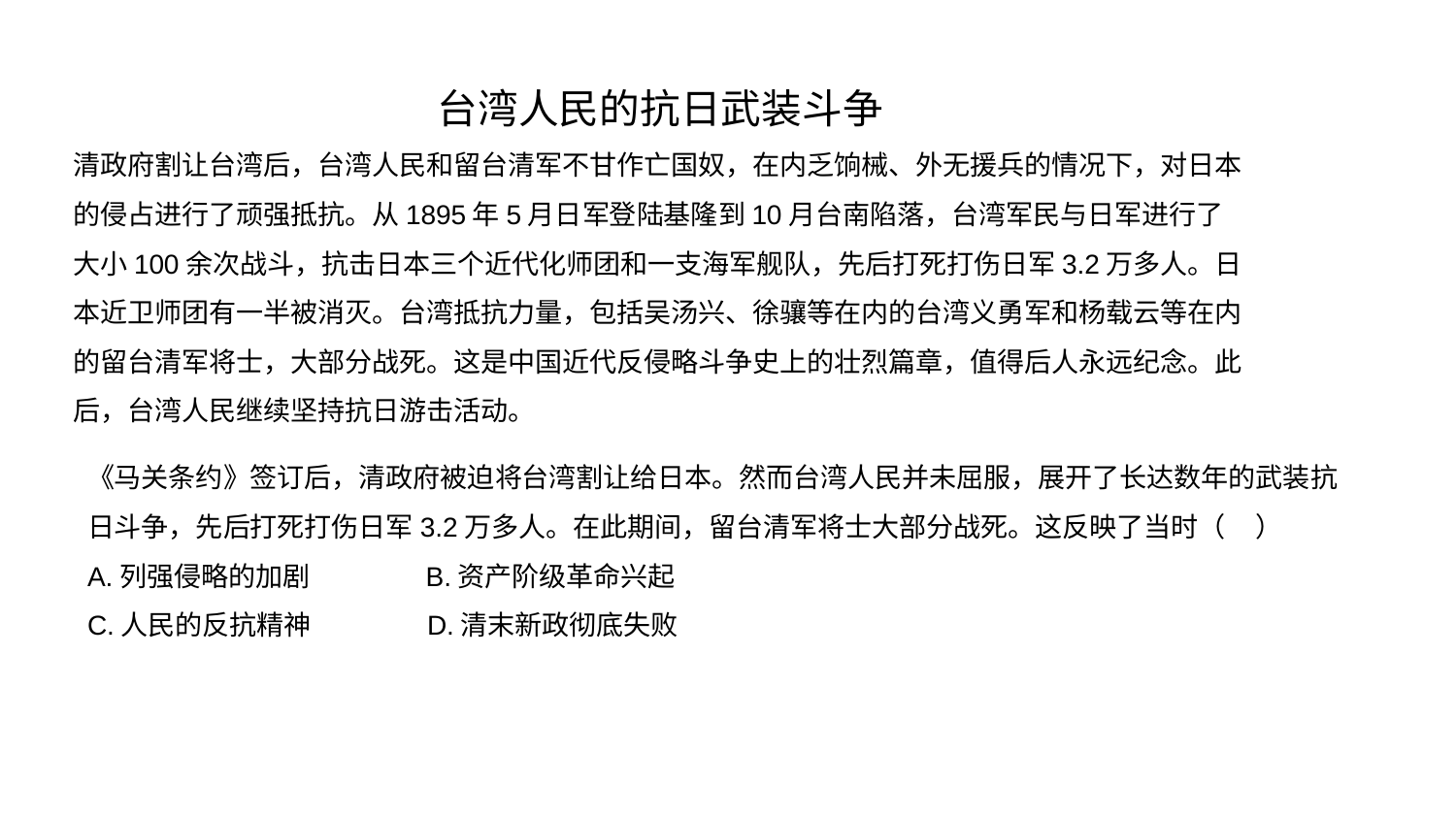

台湾人民的抗日武装斗争
清政府割让台湾后，台湾人民和留台清军不甘作亡国奴，在内乏饷械、外无援兵的情况下，对日本的侵占进行了顽强抵抗。从1895年5月日军登陆基隆到10月台南陷落，台湾军民与日军进行了大小100余次战斗，抗击日本三个近代化师团和一支海军舰队，先后打死打伤日军3.2万多人。日本近卫师团有一半被消灭。台湾抵抗力量，包括吴汤兴、徐骧等在内的台湾义勇军和杨载云等在内的留台清军将士，大部分战死。这是中国近代反侵略斗争史上的壮烈篇章，值得后人永远纪念。此后，台湾人民继续坚持抗日游击活动。
《马关条约》签订后，清政府被迫将台湾割让给日本。然而台湾人民并未屈服，展开了长达数年的武装抗日斗争，先后打死打伤日军3.2万多人。在此期间，留台清军将士大部分战死。这反映了当时（     ）
A.列强侵略的加剧                  B.资产阶级革命兴起
C.人民的反抗精神                  D.清末新政彻底失败